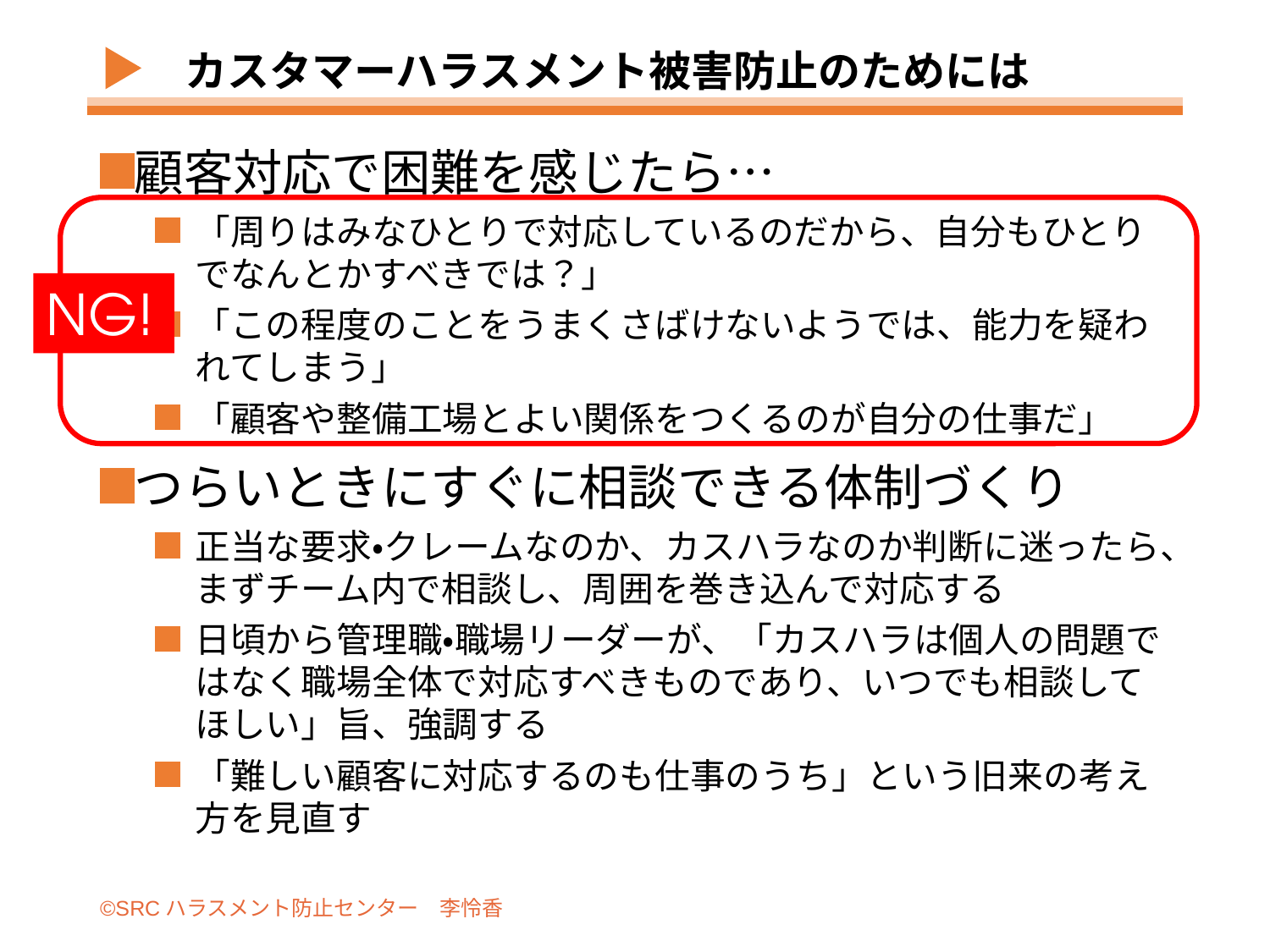

# カスタマーハラスメント被害防止のためには
顧客対応で困難を感じたら…
「周りはみなひとりで対応しているのだから、自分もひとりでなんとかすべきでは？」
「この程度のことをうまくさばけないようでは、能力を疑われてしまう」
「顧客や整備工場とよい関係をつくるのが自分の仕事だ」
つらいときにすぐに相談できる体制づくり
正当な要求・クレームなのか、カスハラなのか判断に迷ったら、まずチーム内で相談し、周囲を巻き込んで対応する
日頃から管理職・職場リーダーが、「カスハラは個人の問題ではなく職場全体で対応すべきものであり、いつでも相談してほしい」旨、強調する
「難しい顧客に対応するのも仕事のうち」という旧来の考え方を見直す

NG!
©SRCハラスメント防止センター　李怜香